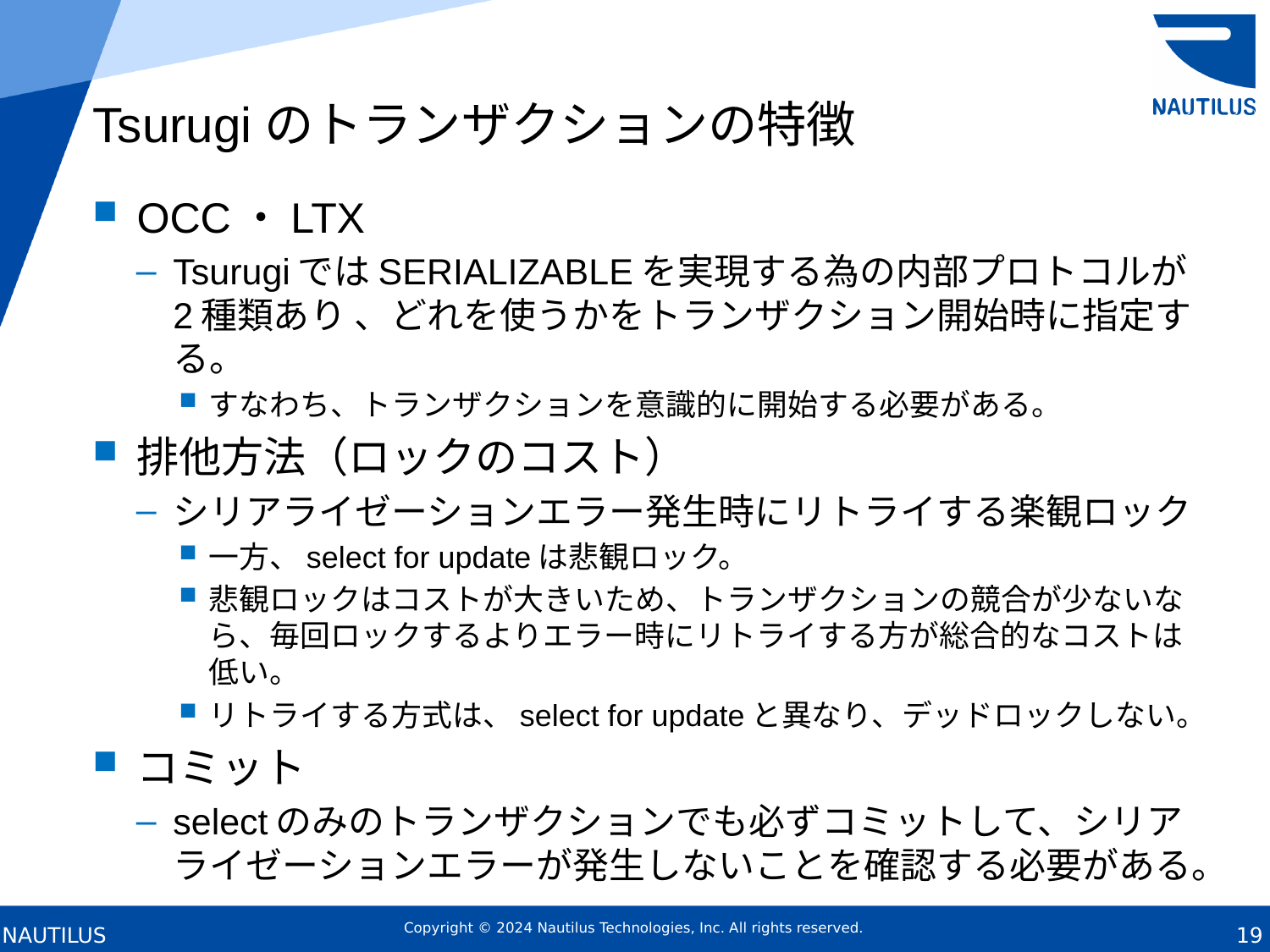

# Tsurugiのトランザクションの特徴
OCC・LTX
TsurugiではSERIALIZABLEを実現する為の内部プロトコルが2種類あり 、どれを使うかをトランザクション開始時に指定する。
すなわち、トランザクションを意識的に開始する必要がある。
排他方法（ロックのコスト）
シリアライゼーションエラー発生時にリトライする楽観ロック
一方、select for updateは悲観ロック。
悲観ロックはコストが大きいため、トランザクションの競合が少ないなら、毎回ロックするよりエラー時にリトライする方が総合的なコストは低い。
リトライする方式は、select for updateと異なり、デッドロックしない。
コミット
selectのみのトランザクションでも必ずコミットして、シリアライゼーションエラーが発生しないことを確認する必要がある。